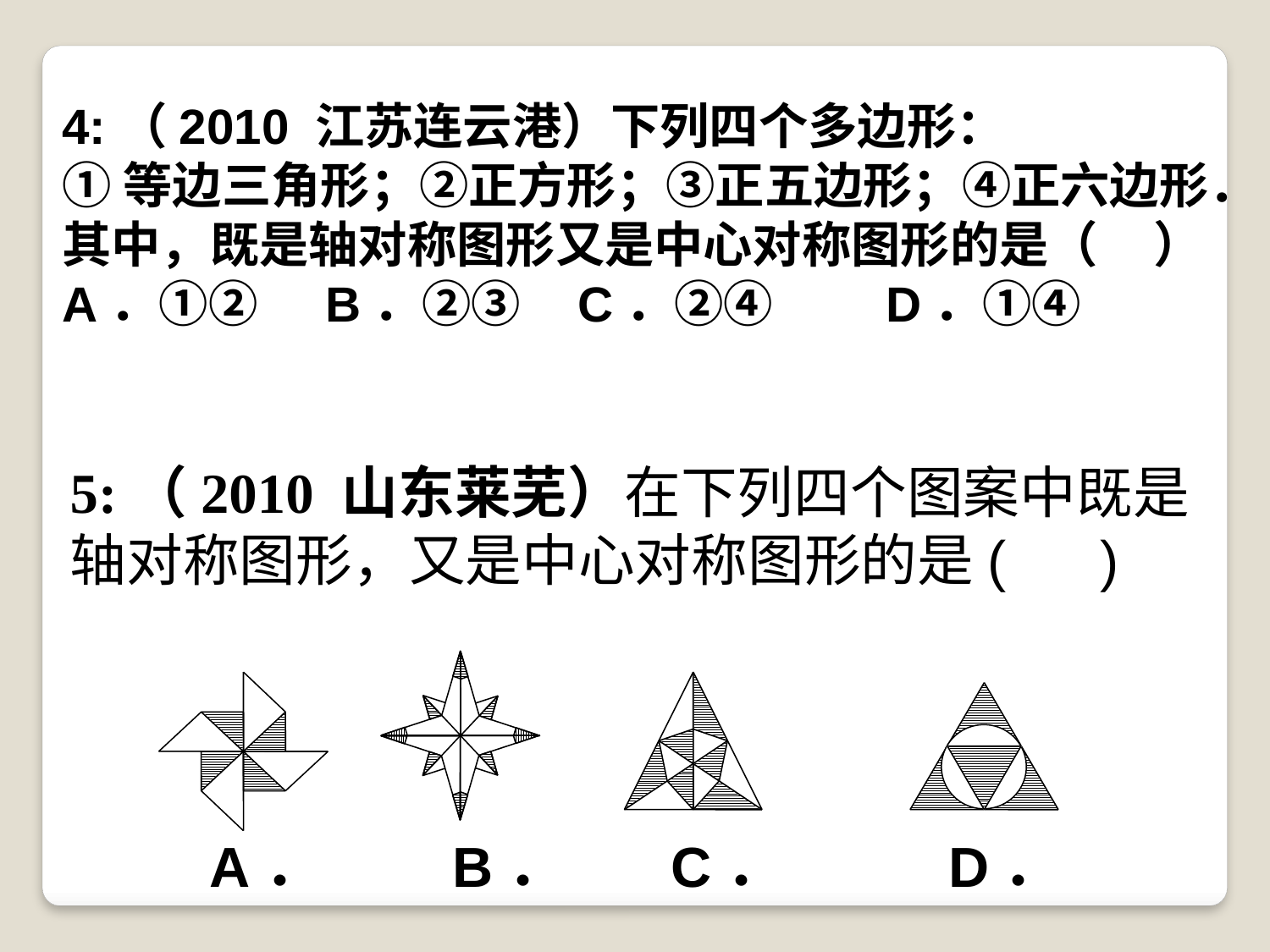

4:（2010 江苏连云港）下列四个多边形：
①等边三角形；②正方形；③正五边形；④正六边形．
其中，既是轴对称图形又是中心对称图形的是（     ）
A．①②     B．②③    C．②④         D．①④
5:（2010 山东莱芜）在下列四个图案中既是轴对称图形，又是中心对称图形的是(      )

A．	  B．	      C．	       D．